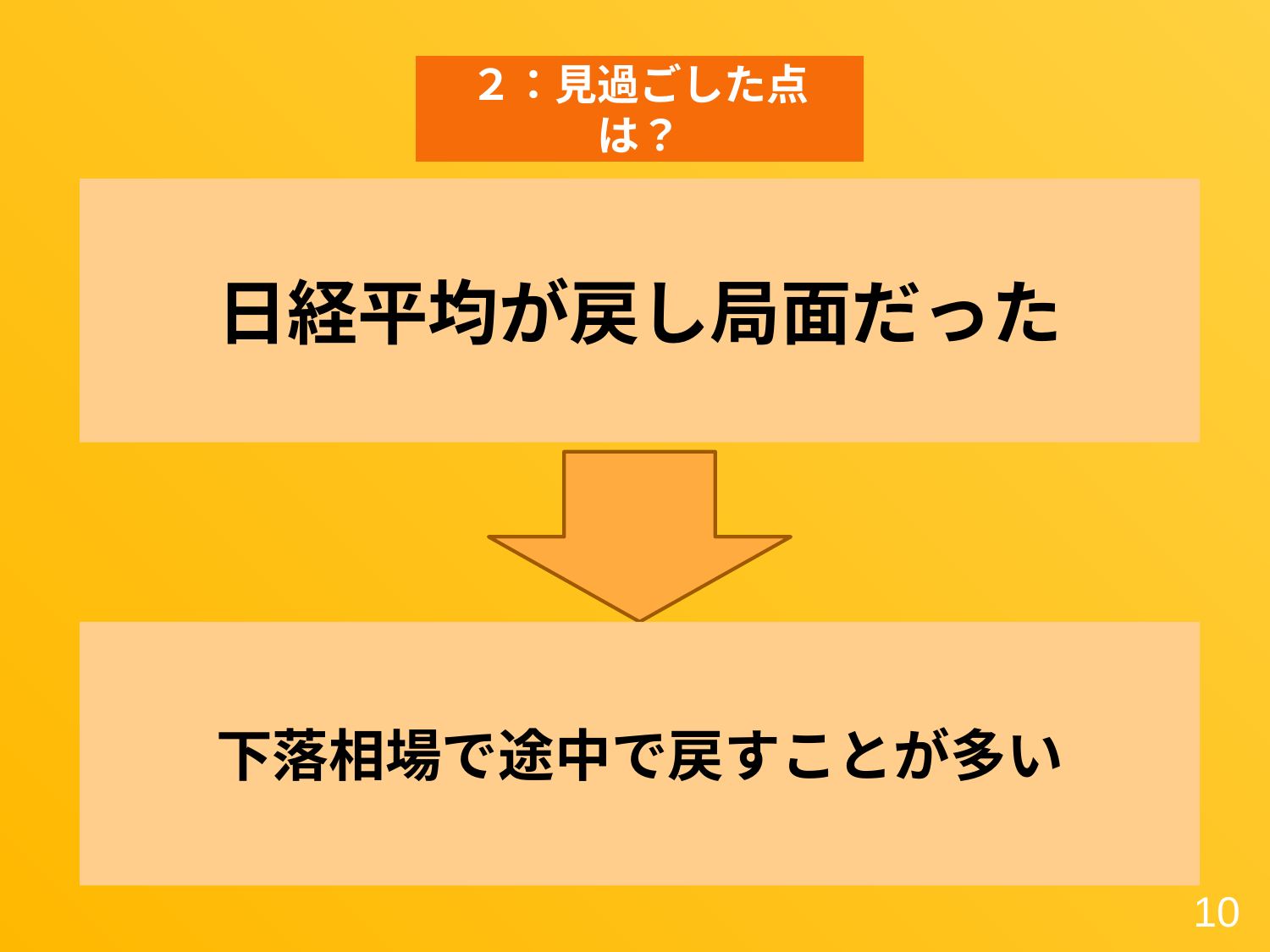

２：見過ごした点は？
日経平均が戻し局面だった

下落相場で途中で戻すことが多い
10